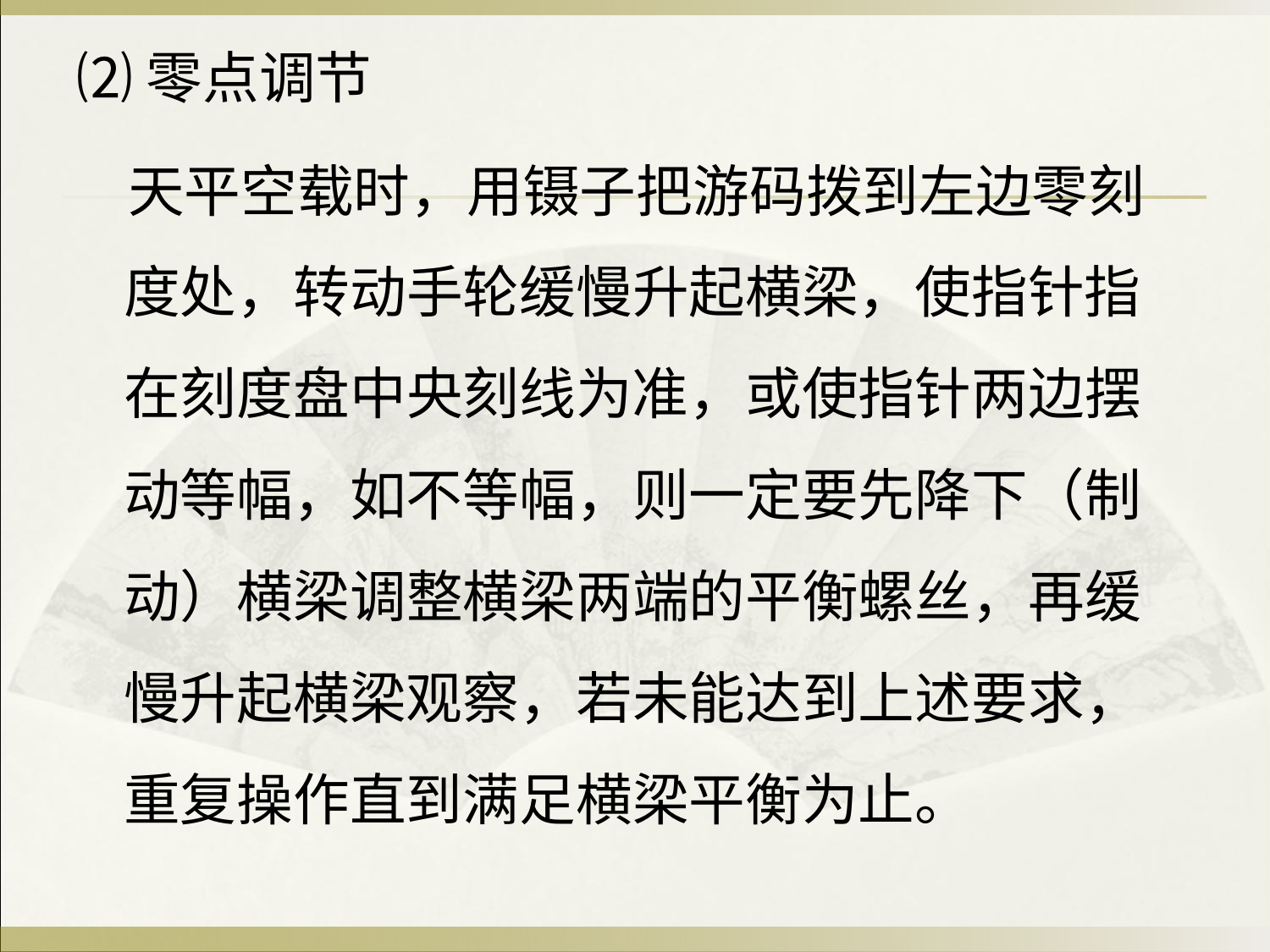

⑵零点调节
   天平空载时，用镊子把游码拨到左边零刻度处，转动手轮缓慢升起横梁，使指针指在刻度盘中央刻线为准，或使指针两边摆动等幅，如不等幅，则一定要先降下（制动）横梁调整横梁两端的平衡螺丝，再缓慢升起横梁观察，若未能达到上述要求，重复操作直到满足横梁平衡为止。